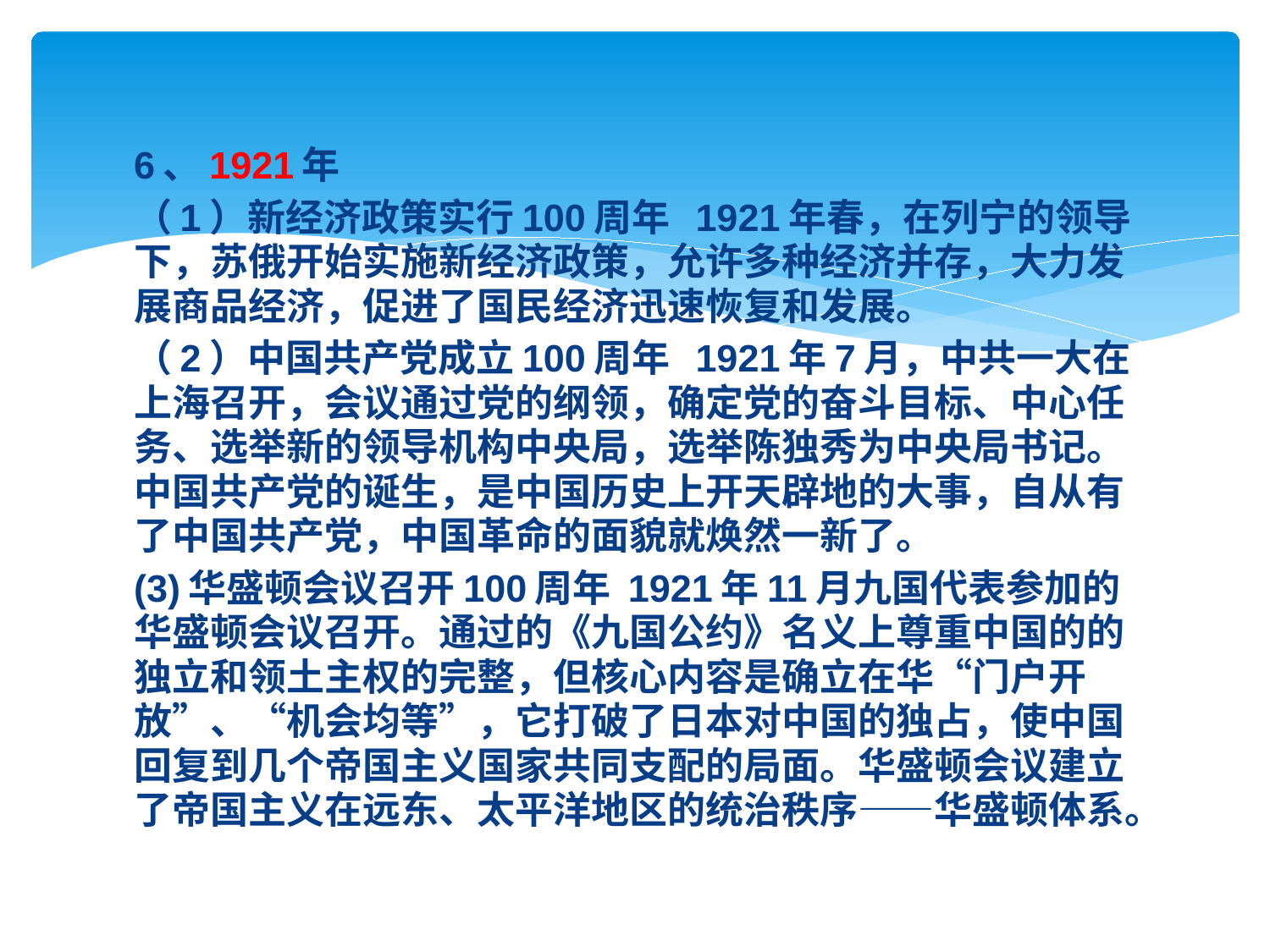

#
6、1921年
（1）新经济政策实行100周年  1921年春，在列宁的领导下，苏俄开始实施新经济政策，允许多种经济并存，大力发展商品经济，促进了国民经济迅速恢复和发展。
（2）中国共产党成立100周年  1921年7月，中共一大在上海召开，会议通过党的纲领，确定党的奋斗目标、中心任务、选举新的领导机构中央局，选举陈独秀为中央局书记。中国共产党的诞生，是中国历史上开天辟地的大事，自从有了中国共产党，中国革命的面貌就焕然一新了。
(3)华盛顿会议召开100周年 1921年11月九国代表参加的华盛顿会议召开。通过的《九国公约》名义上尊重中国的的独立和领土主权的完整，但核心内容是确立在华“门户开放”、“机会均等”，它打破了日本对中国的独占，使中国回复到几个帝国主义国家共同支配的局面。华盛顿会议建立了帝国主义在远东、太平洋地区的统治秩序——华盛顿体系。